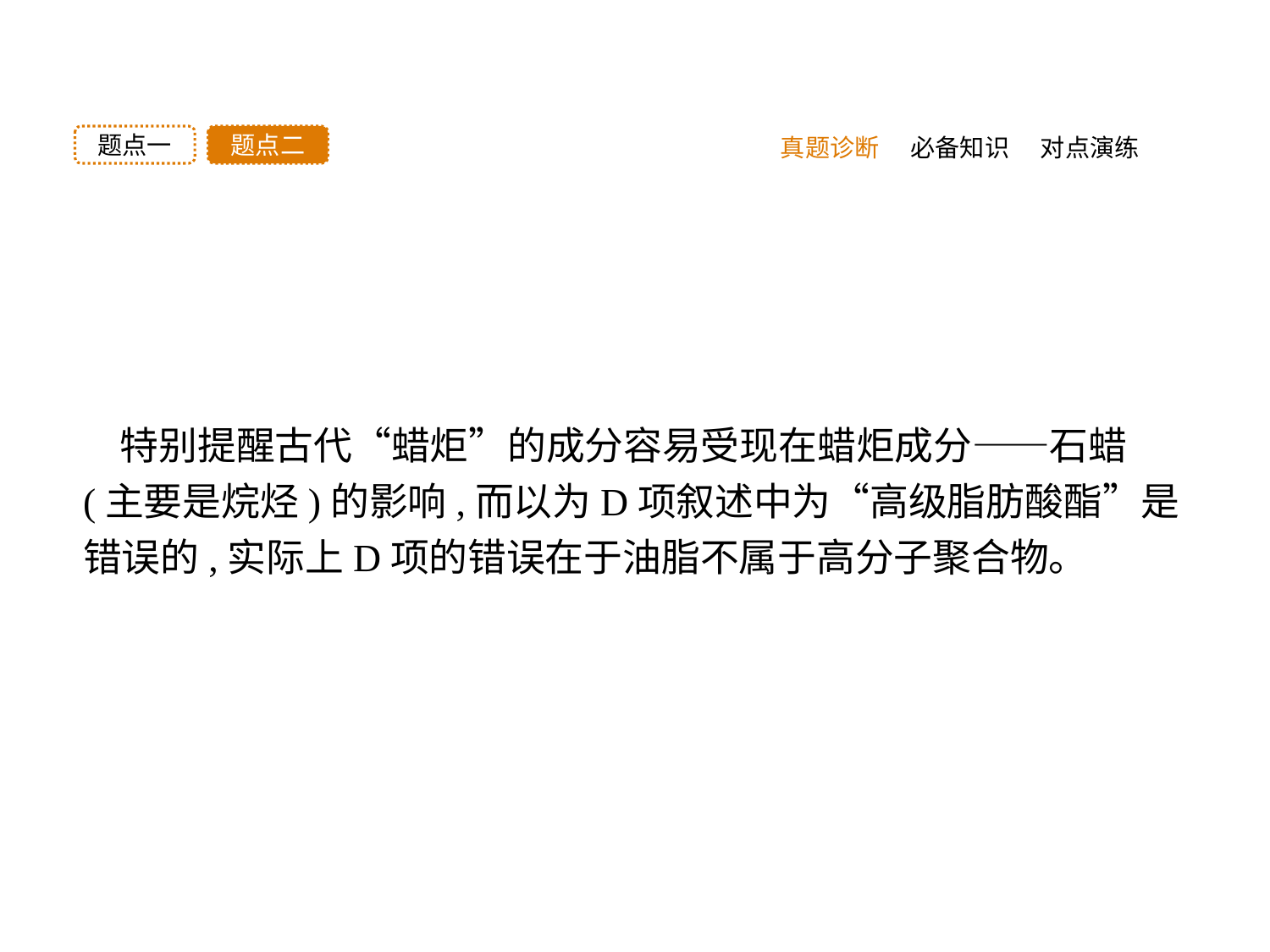

题点二
题点一
真题诊断
必备知识
对点演练
特别提醒古代“蜡炬”的成分容易受现在蜡炬成分——石蜡(主要是烷烃)的影响,而以为D项叙述中为“高级脂肪酸酯”是错误的,实际上D项的错误在于油脂不属于高分子聚合物。